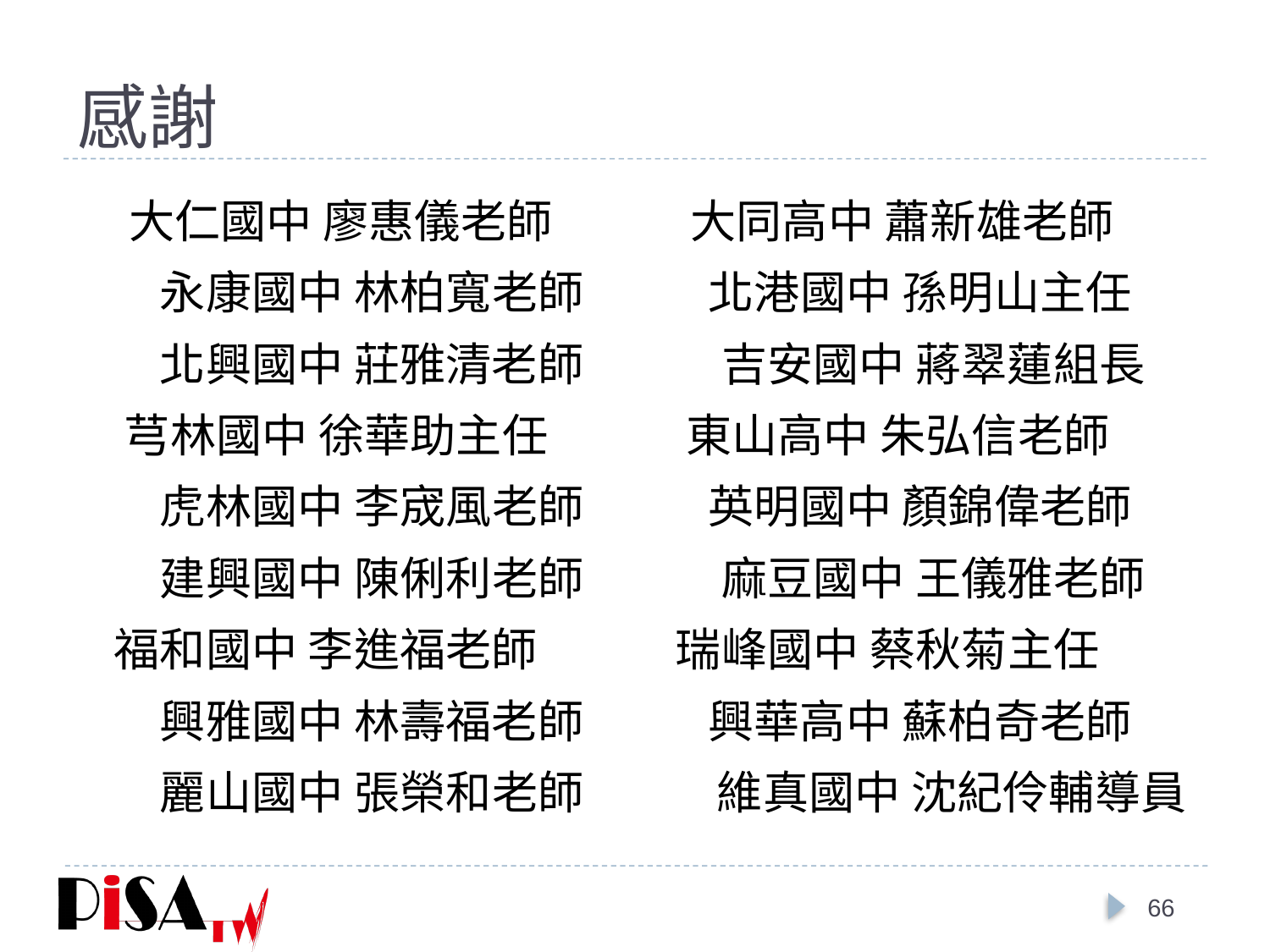

# 感謝
    大仁國中 廖惠儀老師　　　大同高中 蕭新雄老師　　　永康國中 林柏寬老師            北港國中 孫明山主任　　　北興國中 莊雅清老師　　　吉安國中 蔣翠蓮組長         芎林國中 徐華助主任　　　東山高中 朱弘信老師　　　虎林國中 李宬風老師            英明國中 顏錦偉老師　　　建興國中 陳俐利老師　　　麻豆國中 王儀雅老師        福和國中 李進福老師　　　瑞峰國中 蔡秋菊主任　　　興雅國中 林壽福老師            興華高中 蘇柏奇老師　　　麗山國中 張榮和老師　　    維真國中 沈紀伶輔導員
66